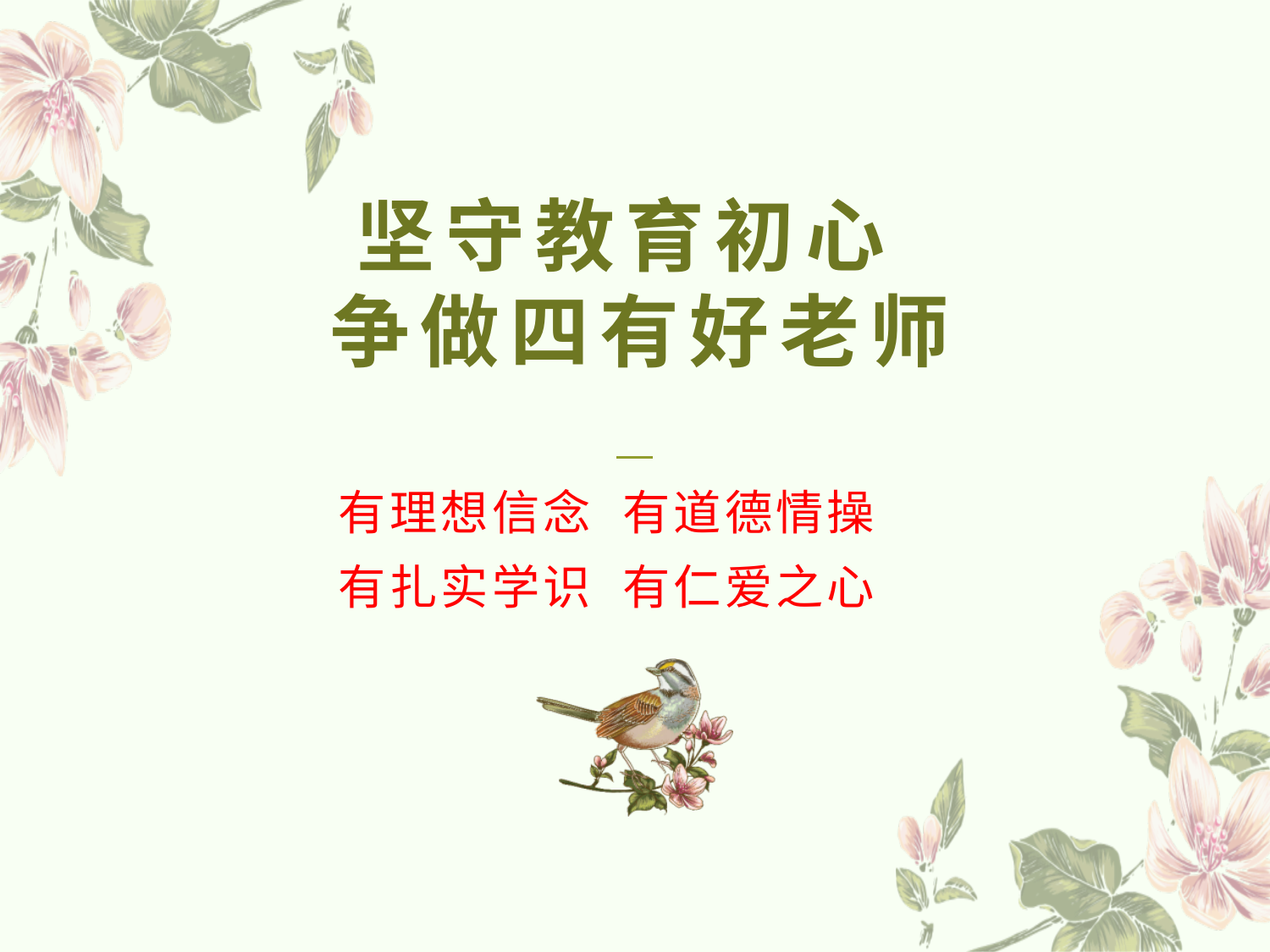

# 坚守教育初心 争做四有好老师
有理想信念  有道德情操
有扎实学识  有仁爱之心